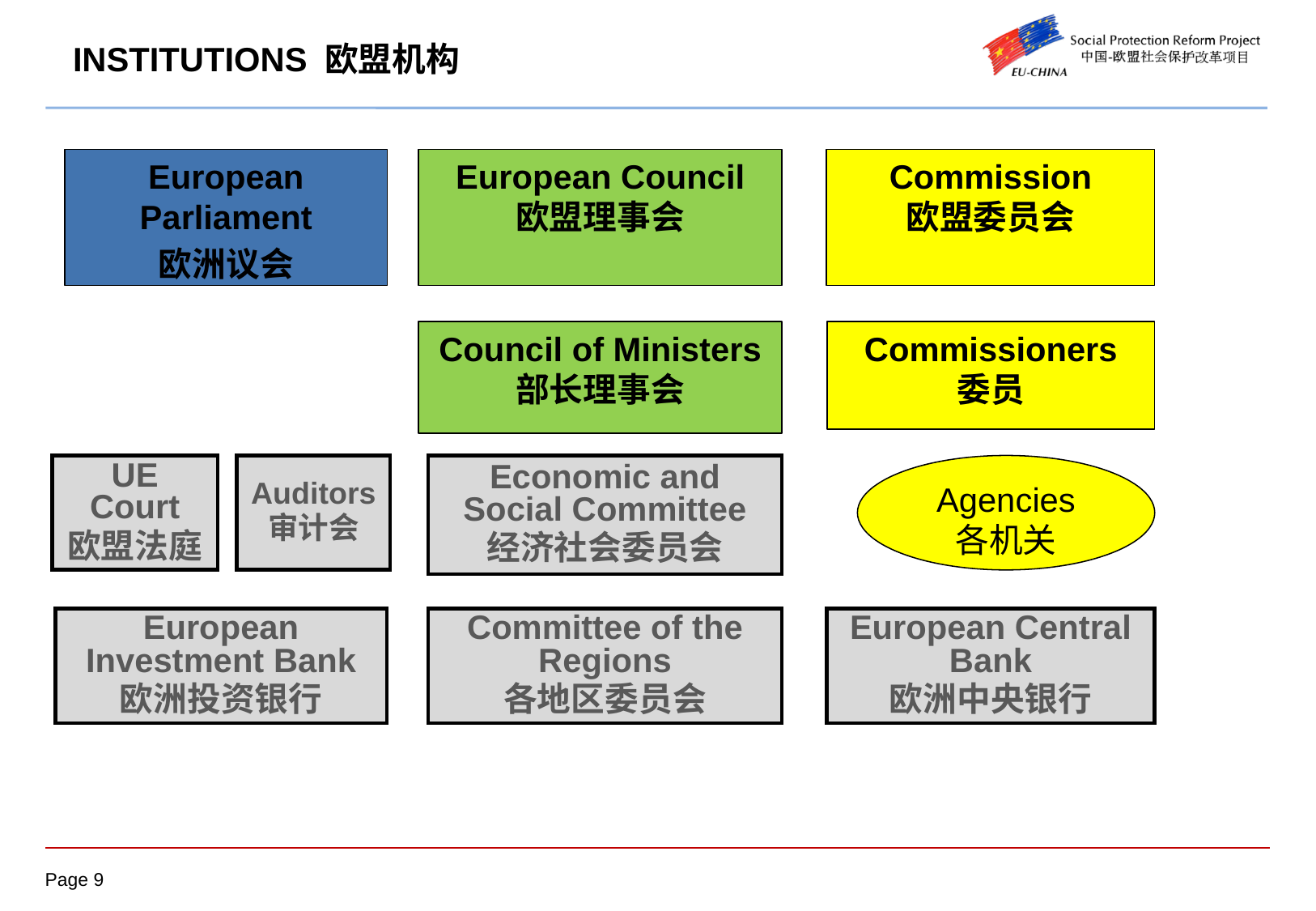

# INSTITUTIONS 欧盟机构
European Parliament
欧洲议会
European Council
欧盟理事会
Commission
欧盟委员会
Council of Ministers
部长理事会
Commissioners
委员
UE Court
欧盟法庭
Auditors
审计会
Agencies
各机关
Economic and Social Committee
经济社会委员会
European Investment Bank
欧洲投资银行
Committee of the Regions
各地区委员会
European Central Bank
欧洲中央银行